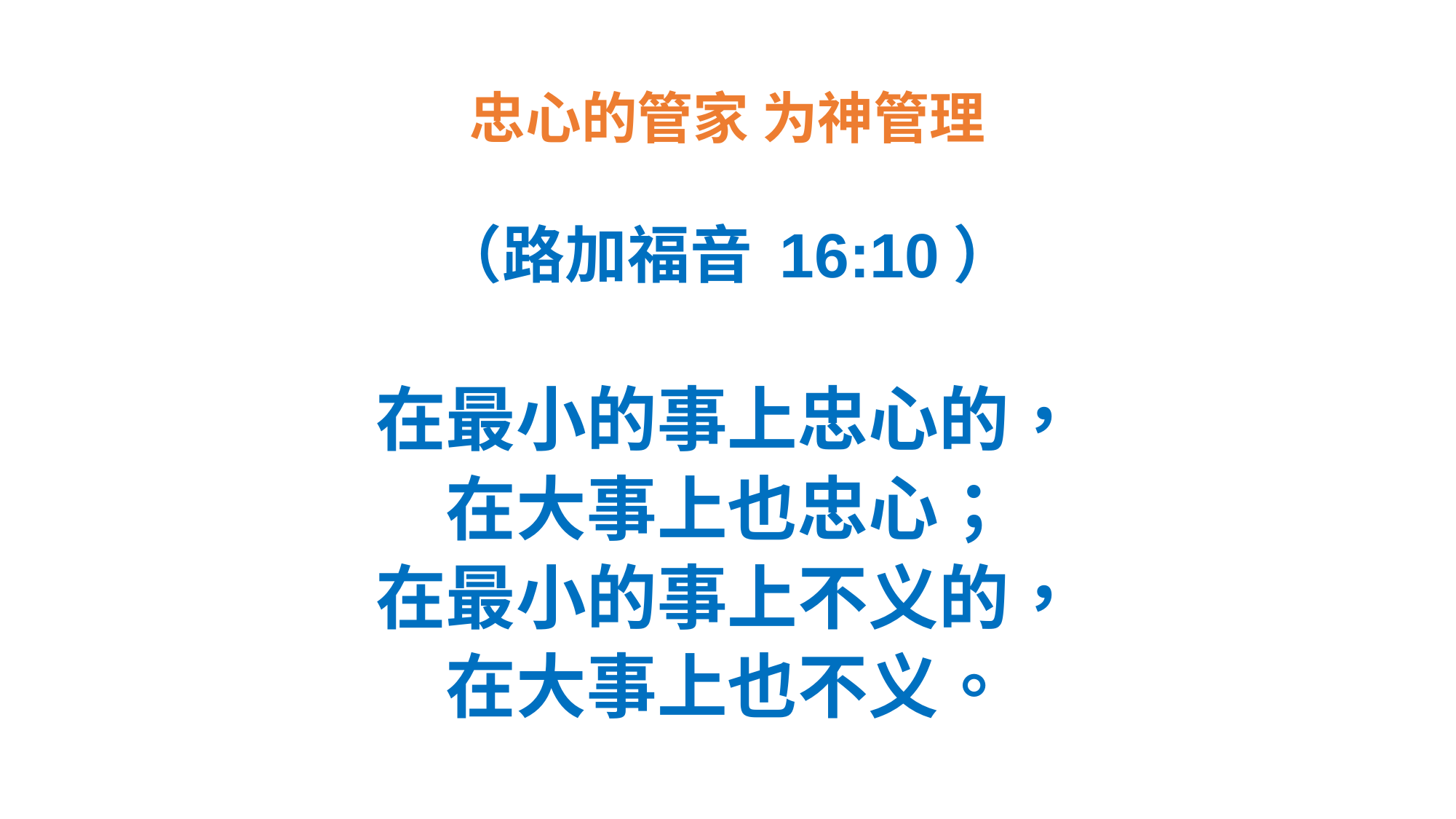

# 忠心的管家 为神管理
（路加福音 16:10）

在最小的事上忠心的，
在大事上也忠心；
在最小的事上不义的，
在大事上也不义。